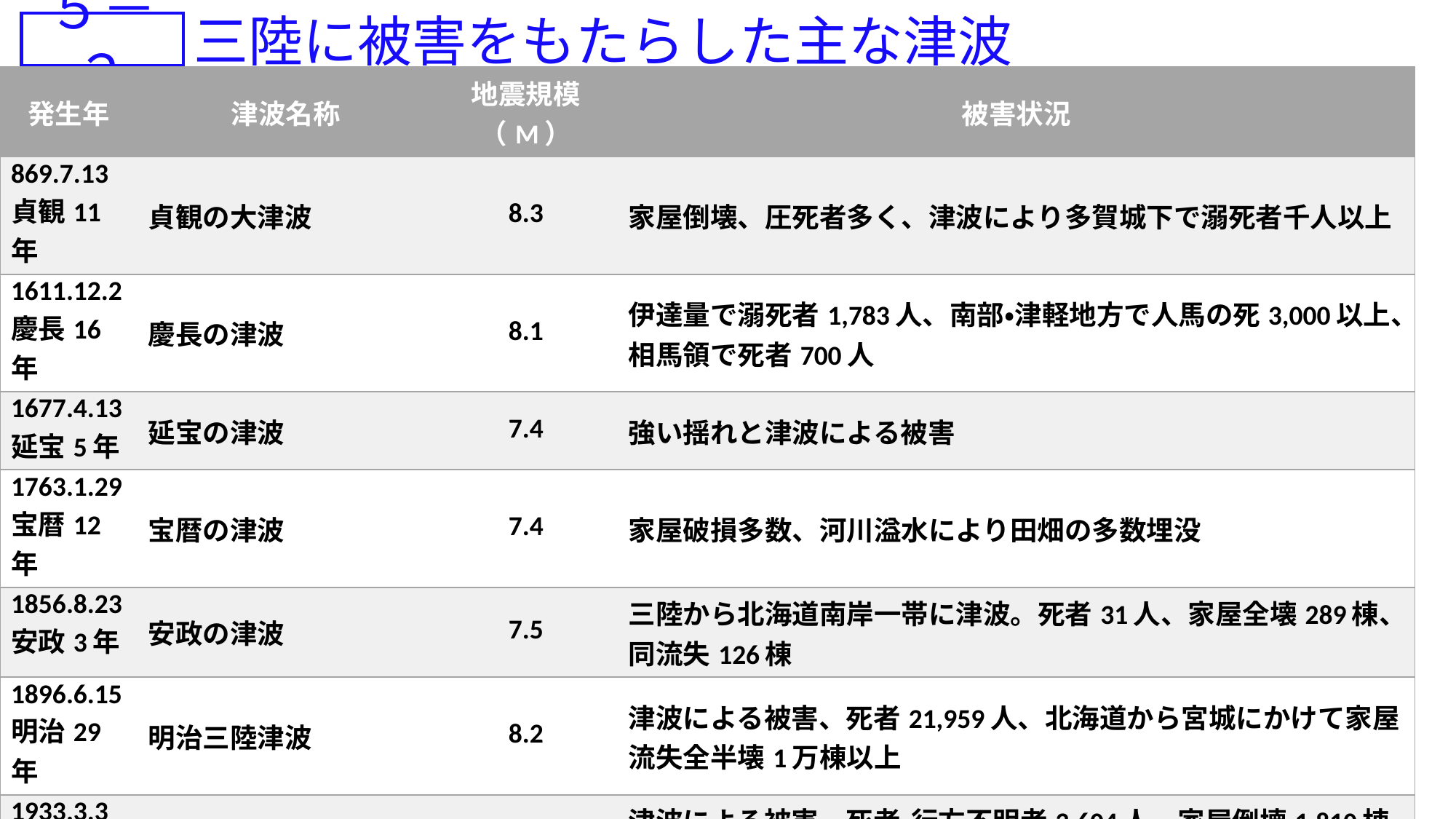

三陸に被害をもたらした主な津波
５－２
| 発生年 | 津波名称 | 地震規模（M） | 被害状況 |
| --- | --- | --- | --- |
| 869.7.13 貞観11年 | 貞観の大津波 | 8.3 | 家屋倒壊、圧死者多く、津波により多賀城下で溺死者千人以上 |
| 1611.12.2 慶長16年 | 慶長の津波 | 8.1 | 伊達量で溺死者1,783人、南部・津軽地方で人馬の死3,000以上、相馬領で死者700人 |
| 1677.4.13 延宝5年 | 延宝の津波 | 7.4 | 強い揺れと津波による被害 |
| 1763.1.29 宝暦12年 | 宝暦の津波 | 7.4 | 家屋破損多数、河川溢水により田畑の多数埋没 |
| 1856.8.23 安政3年 | 安政の津波 | 7.5 | 三陸から北海道南岸一帯に津波。死者31人、家屋全壊289棟、同流失126棟 |
| 1896.6.15 明治29年 | 明治三陸津波 | 8.2 | 津波による被害、死者21,959人、北海道から宮城にかけて家屋流失全半壊1万棟以上 |
| 1933.3.3 昭和8年 | 昭和三陸津波 | 8.1 | 津波による被害。死者・行方不明者3,604人、家屋倒壊1,810棟、同流失4,034棟 |
| 1960.5.23 昭和35年 | チリ地震 | 9.5 | 津波による被害。死者・行方不明者142人、家屋全壊1,690棟、同流失1,257棟 |
| 2011.3.11 平成23年 | 東北地方太平洋沖地震 | 9.0 | 津波による被害。死者・行方不明者18,716人、建物全壊・流失129,316棟 |